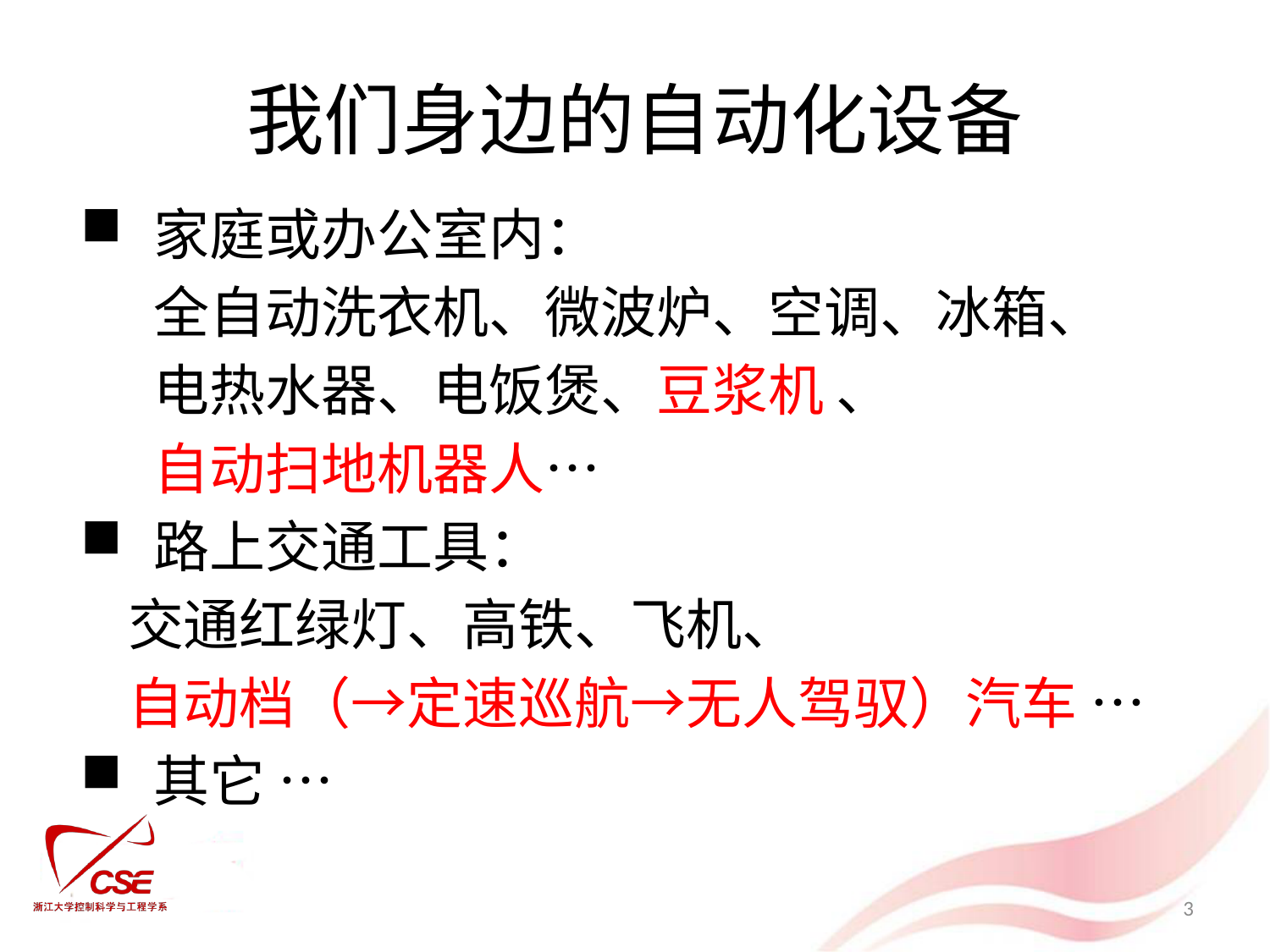

# 我们身边的自动化设备
 家庭或办公室内：
  	 全自动洗衣机、微波炉、空调、冰箱、
	 电热水器、电饭煲、豆浆机 、
	 自动扫地机器人…
 路上交通工具：
  	交通红绿灯、高铁、飞机、
	自动档（→定速巡航→无人驾驭）汽车 …
 其它 …
3